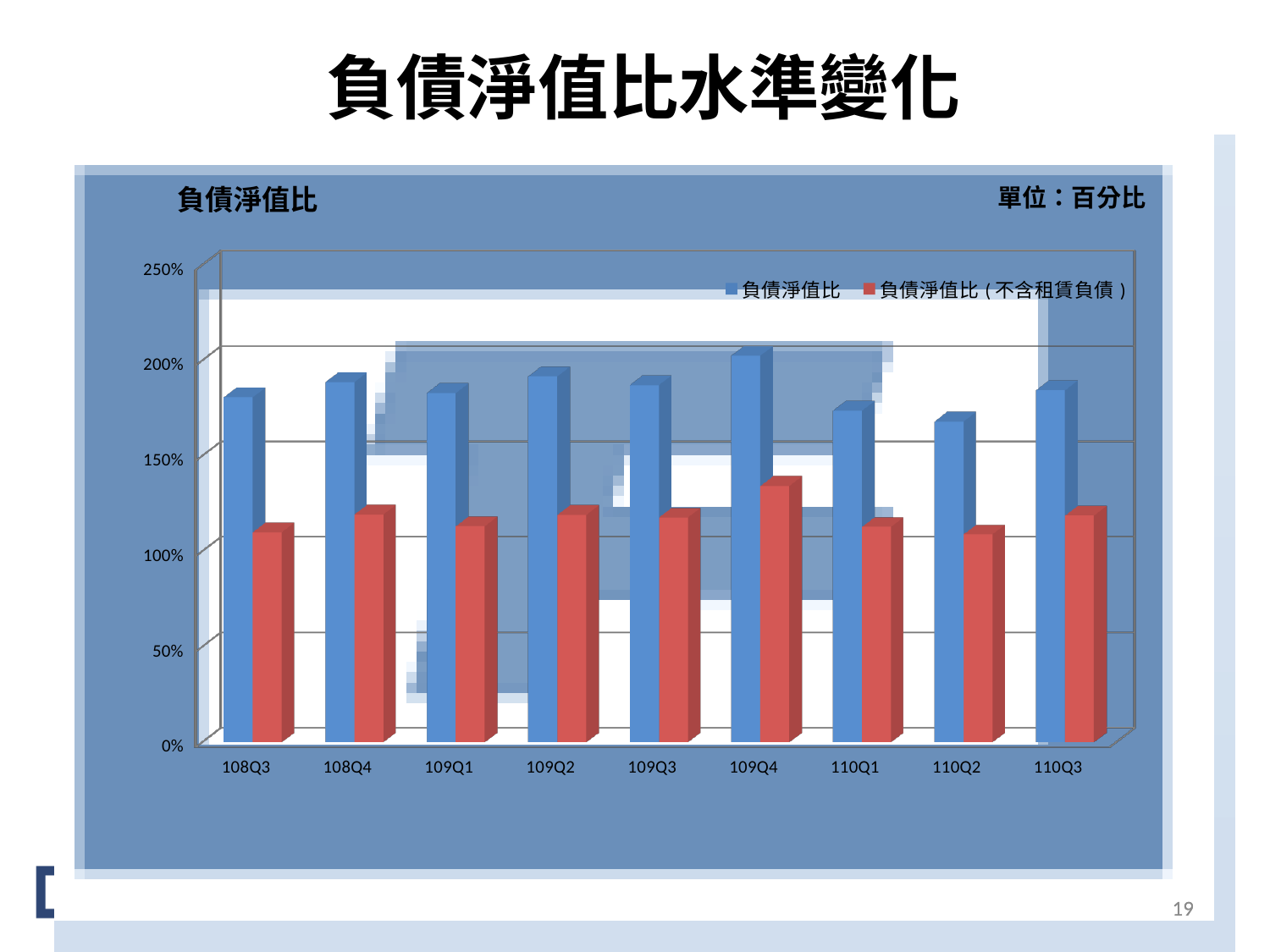

# 負債淨值比水準變化
負債淨值比
單位：百分比

[unsupported chart]

19
19